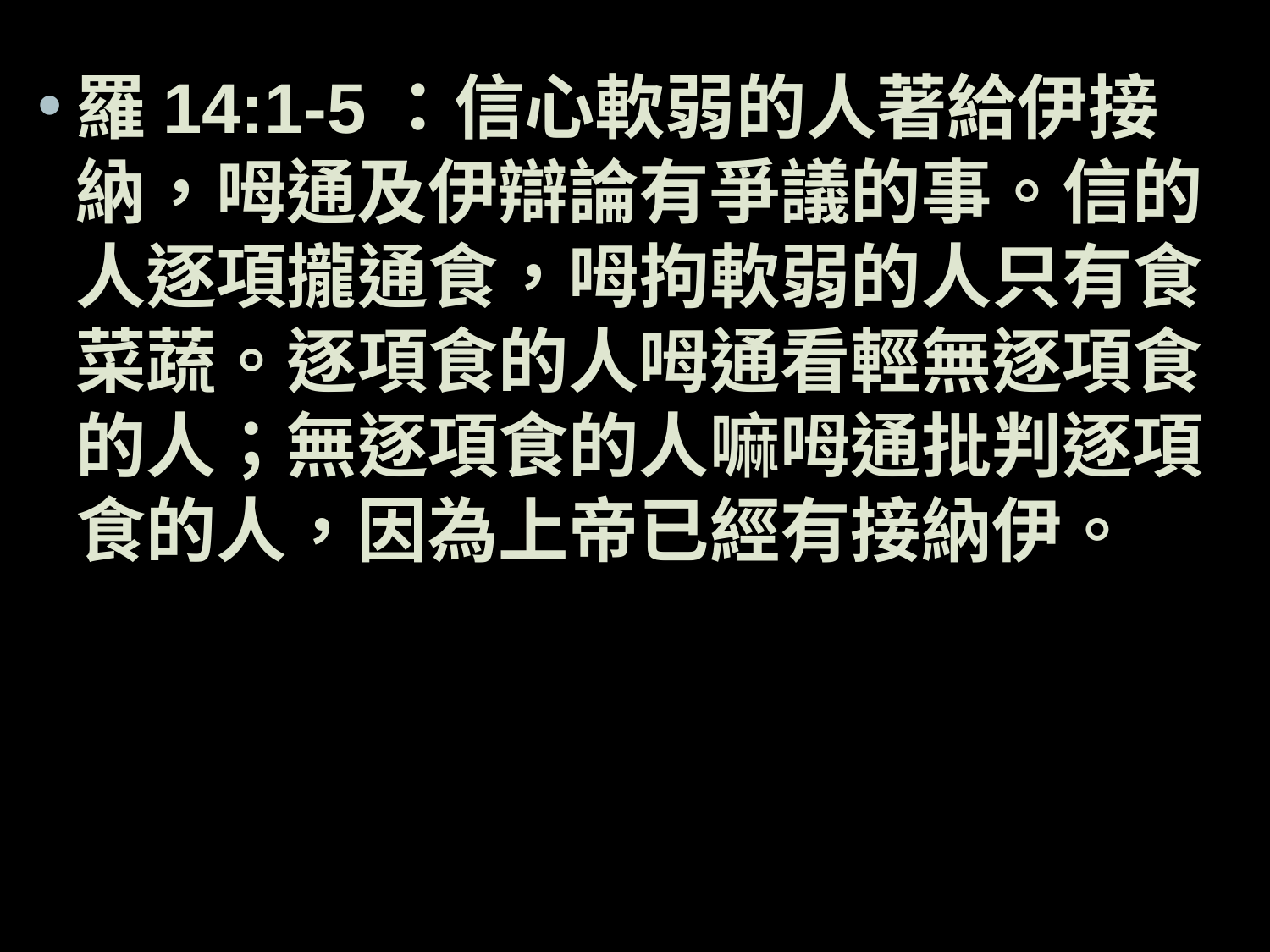

羅14:1-5：信心軟弱的人著給伊接納，呣通及伊辯論有爭議的事。信的人逐項攏通食，呣拘軟弱的人只有食菜蔬。逐項食的人呣通看輕無逐項食的人；無逐項食的人嘛呣通批判逐項食的人，因為上帝已經有接納伊。